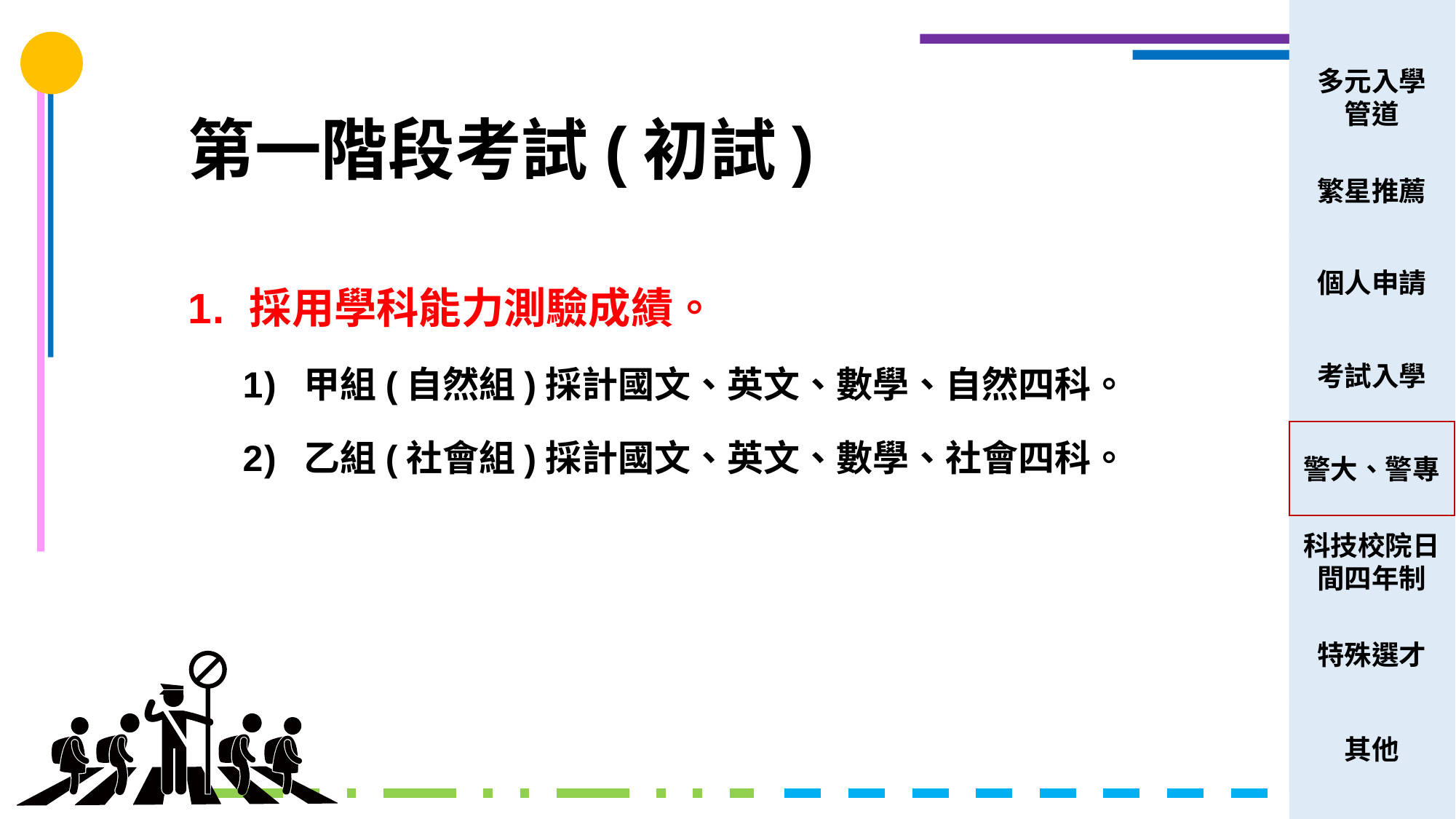

# 第一階段考試(初試)
採用學科能力測驗成績。
甲組(自然組)採計國文、英文、數學、自然四科。
乙組(社會組)採計國文、英文、數學、社會四科。